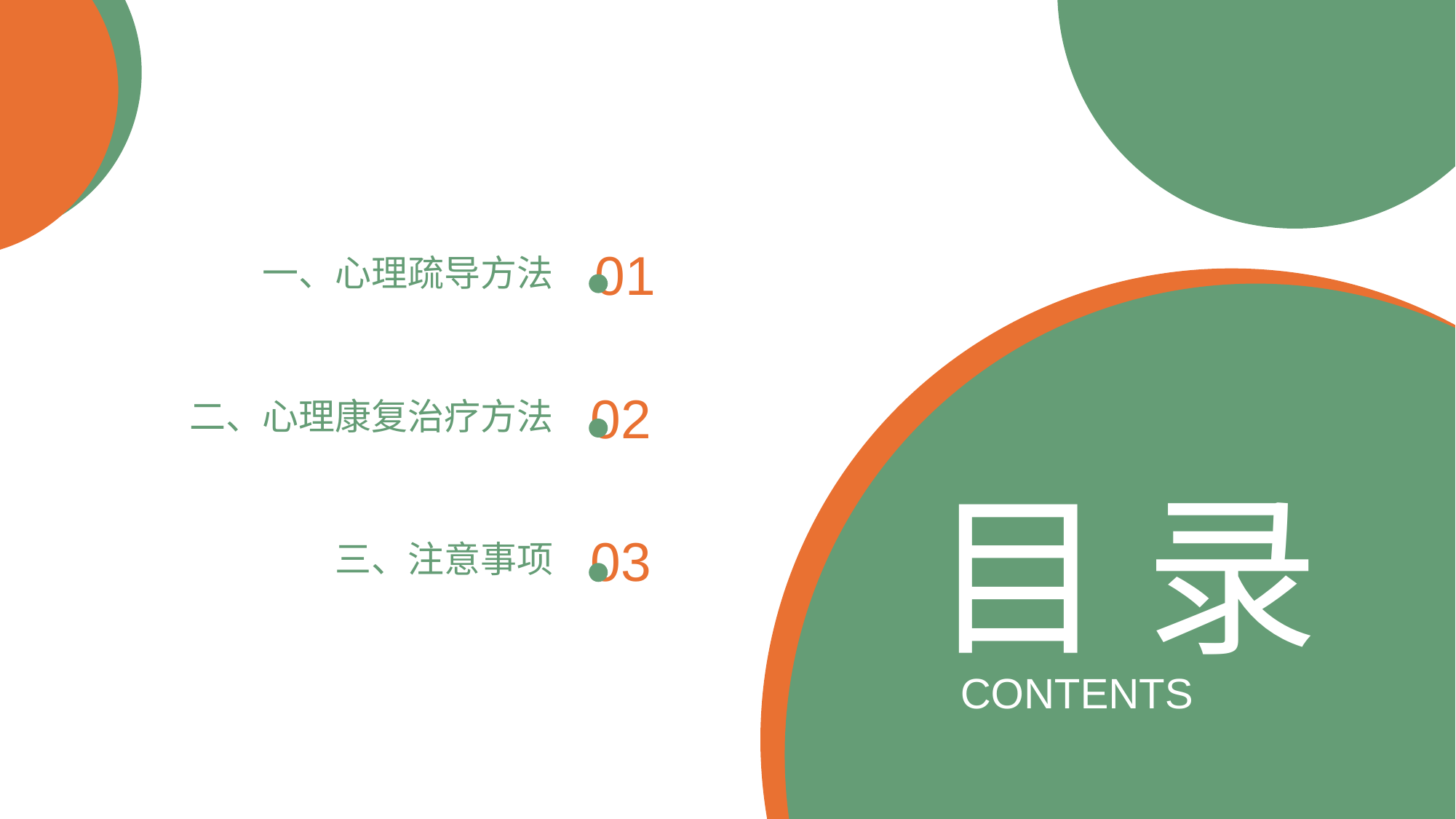

01
一、心理疏导方法

02
二、心理康复治疗方法

目 录
03
三、注意事项

CONTENTS